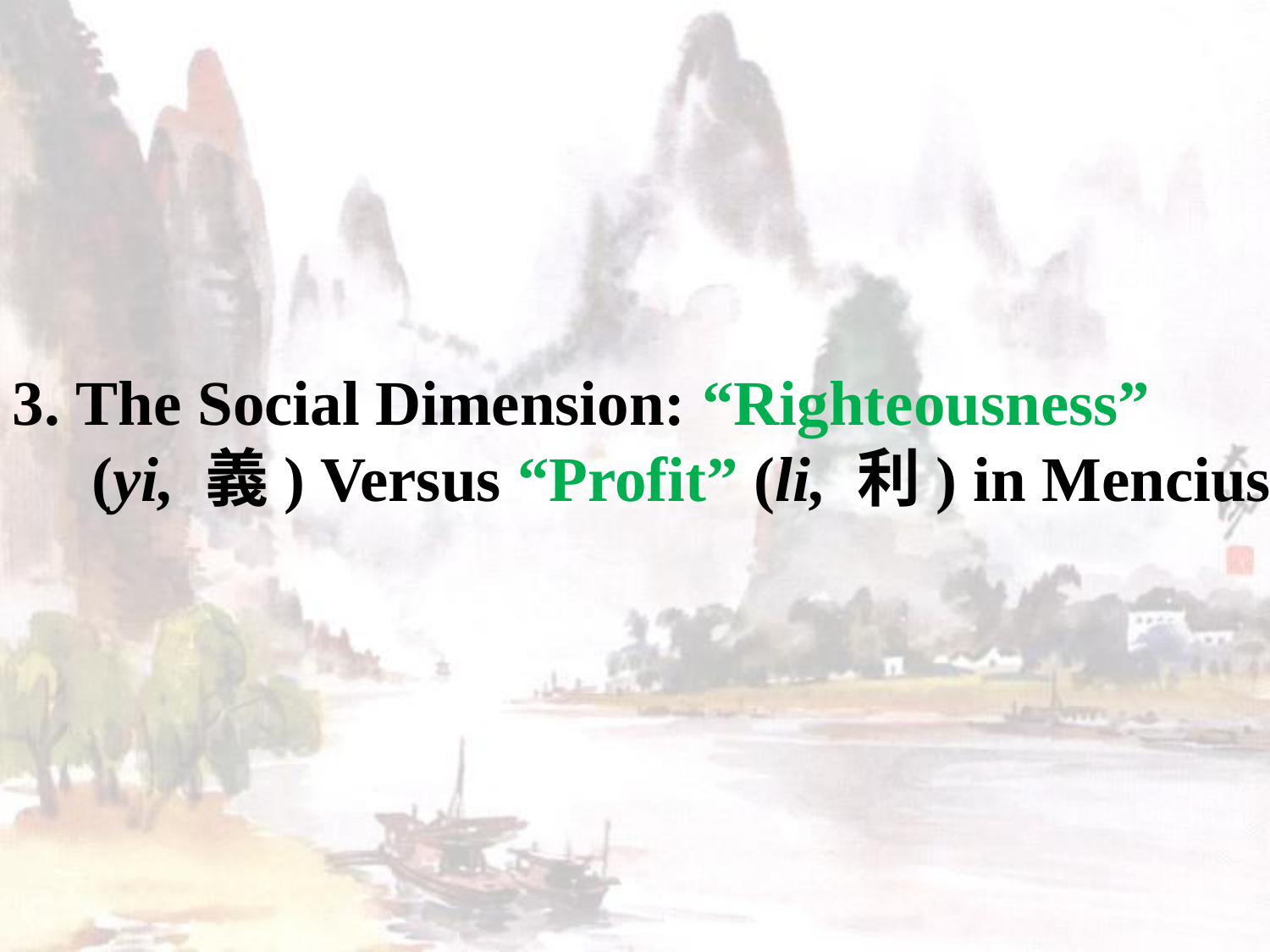

3. The Social Dimension: “Righteousness”
     (yi, 義) Versus “Profit” (li, 利) in Mencius